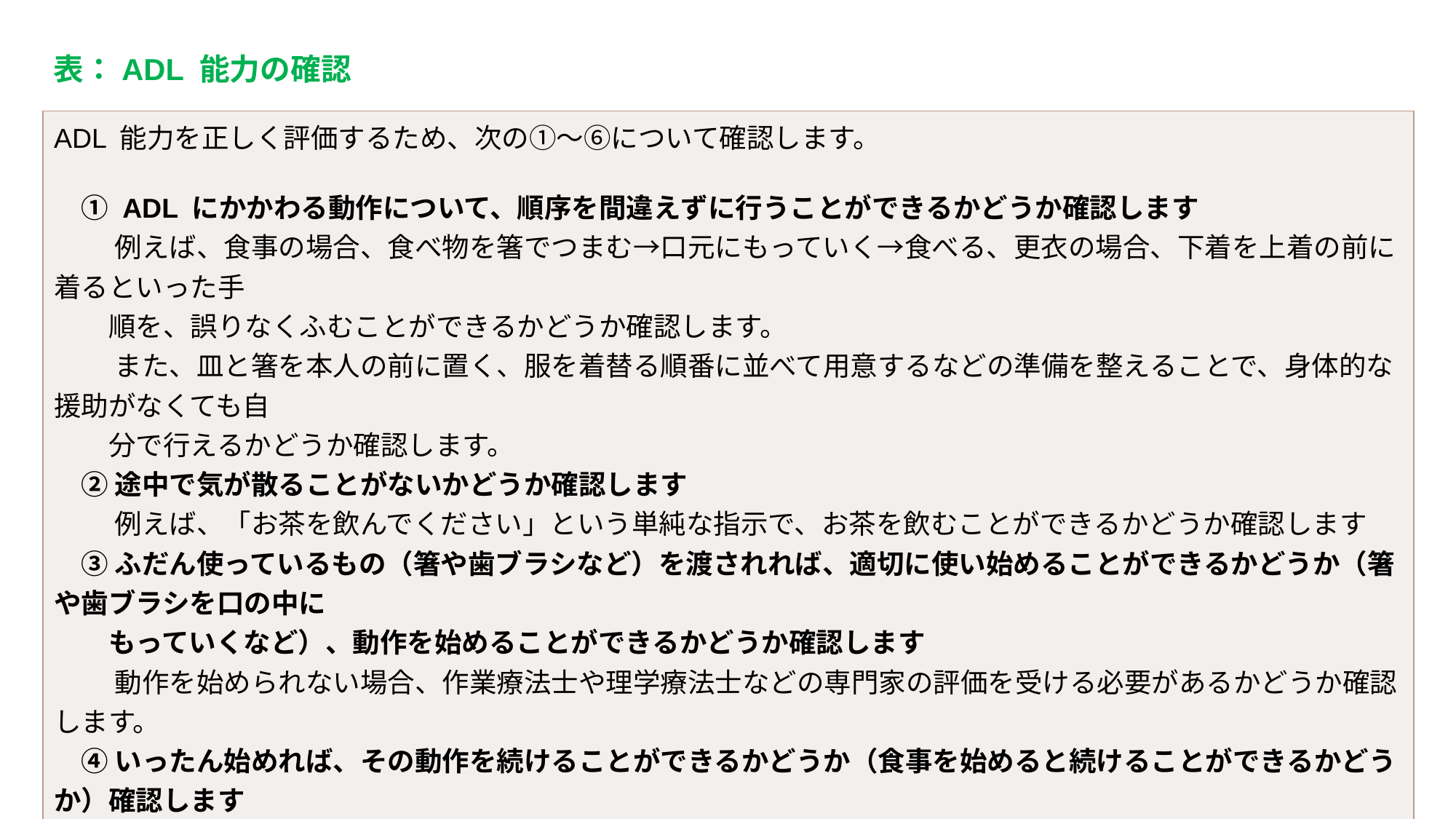

表：ADL 能力の確認
| ADL 能力を正しく評価するため、次の①～⑥について確認します。 　① ADL にかかわる動作について、順序を間違えずに行うことができるかどうか確認します 　 　例えば、食事の場合、食べ物を箸でつまむ→口元にもっていく→食べる、更衣の場合、下着を上着の前に着るといった手　　 　　順を、誤りなくふむことができるかどうか確認します。 　 　また、皿と箸を本人の前に置く、服を着替る順番に並べて用意するなどの準備を整えることで、身体的な援助がなくても自 　　分で行えるかどうか確認します。 　② 途中で気が散ることがないかどうか確認します 　 　例えば、「お茶を飲んでください」という単純な指示で、お茶を飲むことができるかどうか確認します 　③ ふだん使っているもの（箸や歯ブラシなど）を渡されれば、適切に使い始めることができるかどうか（箸や歯ブラシを口の中に 　　もっていくなど）、動作を始めることができるかどうか確認します 　 　動作を始められない場合、作業療法士や理学療法士などの専門家の評価を受ける必要があるかどうか確認します。 　④ いったん始めれば、その動作を続けることができるかどうか（食事を始めると続けることができるかどうか）確認します 　⑤ 介護者の身振りを真似ることができるかどうか確認します 　 　利用者と向き合い、目を合わせて、単純でし慣れた動作（袖に腕を通す、口に触れるなど）をすると、そのとおりに真似るこ 　　とができるかどうか確認します。 　⑥ 身体的な援助を行うと、動作を続けることができるかどうか確認します 　 　例えば、介護者がフォークに食べ物をさし、利用者の手にもたせ、腕を誘導して口元にもっていけば、その行為を続けるこ 　　とができるかどうか確認します。 |
| --- |